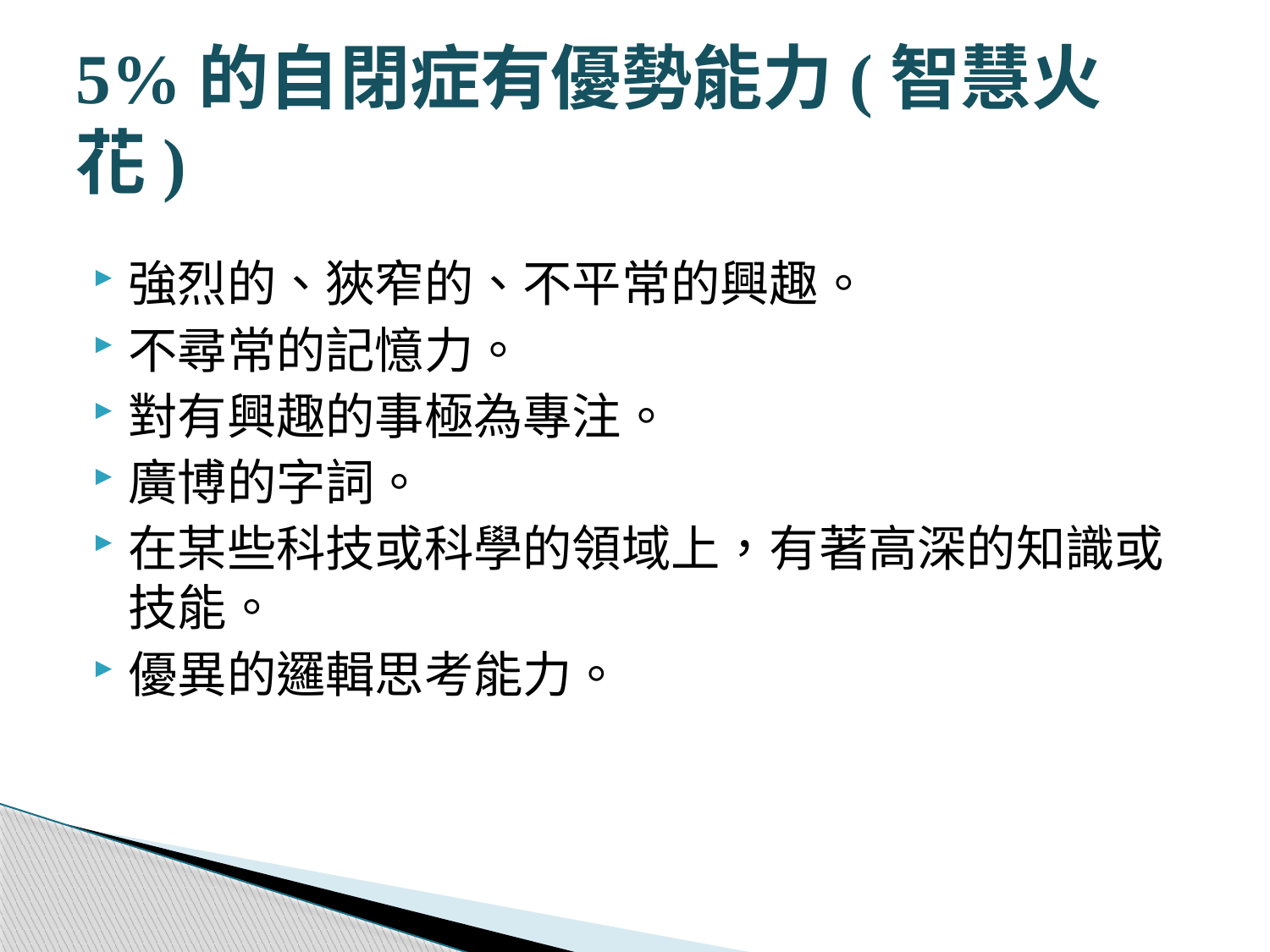

# 5%的自閉症有優勢能力(智慧火花)
強烈的、狹窄的、不平常的興趣。
不尋常的記憶力。
對有興趣的事極為專注。
廣博的字詞。
在某些科技或科學的領域上，有著高深的知識或技能。
優異的邏輯思考能力。